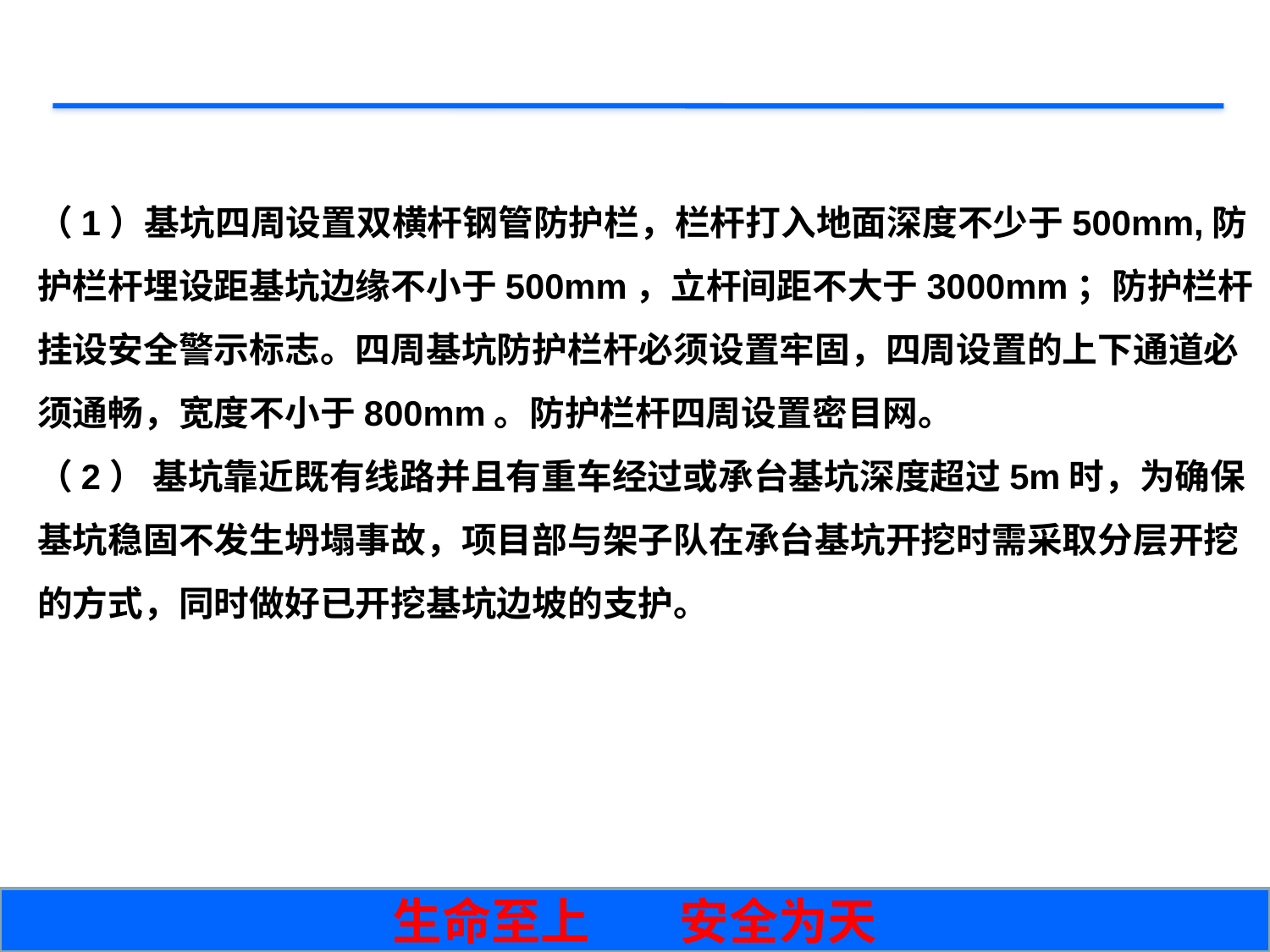

（1）基坑四周设置双横杆钢管防护栏，栏杆打入地面深度不少于500mm,防护栏杆埋设距基坑边缘不小于500mm，立杆间距不大于3000mm；防护栏杆挂设安全警示标志。四周基坑防护栏杆必须设置牢固，四周设置的上下通道必须通畅，宽度不小于800mm。防护栏杆四周设置密目网。
（2） 基坑靠近既有线路并且有重车经过或承台基坑深度超过5m时，为确保基坑稳固不发生坍塌事故，项目部与架子队在承台基坑开挖时需采取分层开挖的方式，同时做好已开挖基坑边坡的支护。